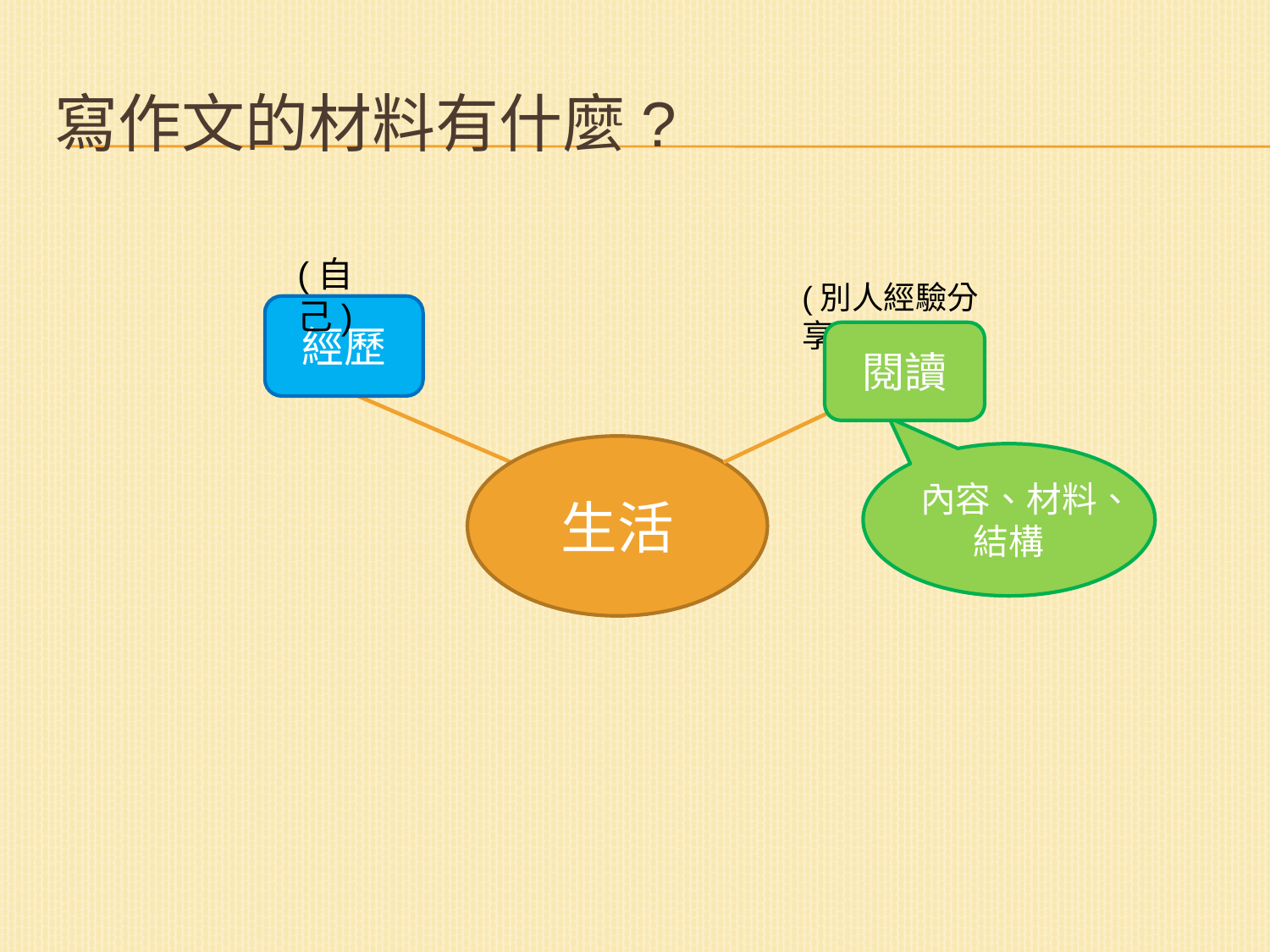

# 寫作文的材料有什麼?
(自己)
(別人經驗分享)
經歷
閱讀
生活
內容、材料、結構